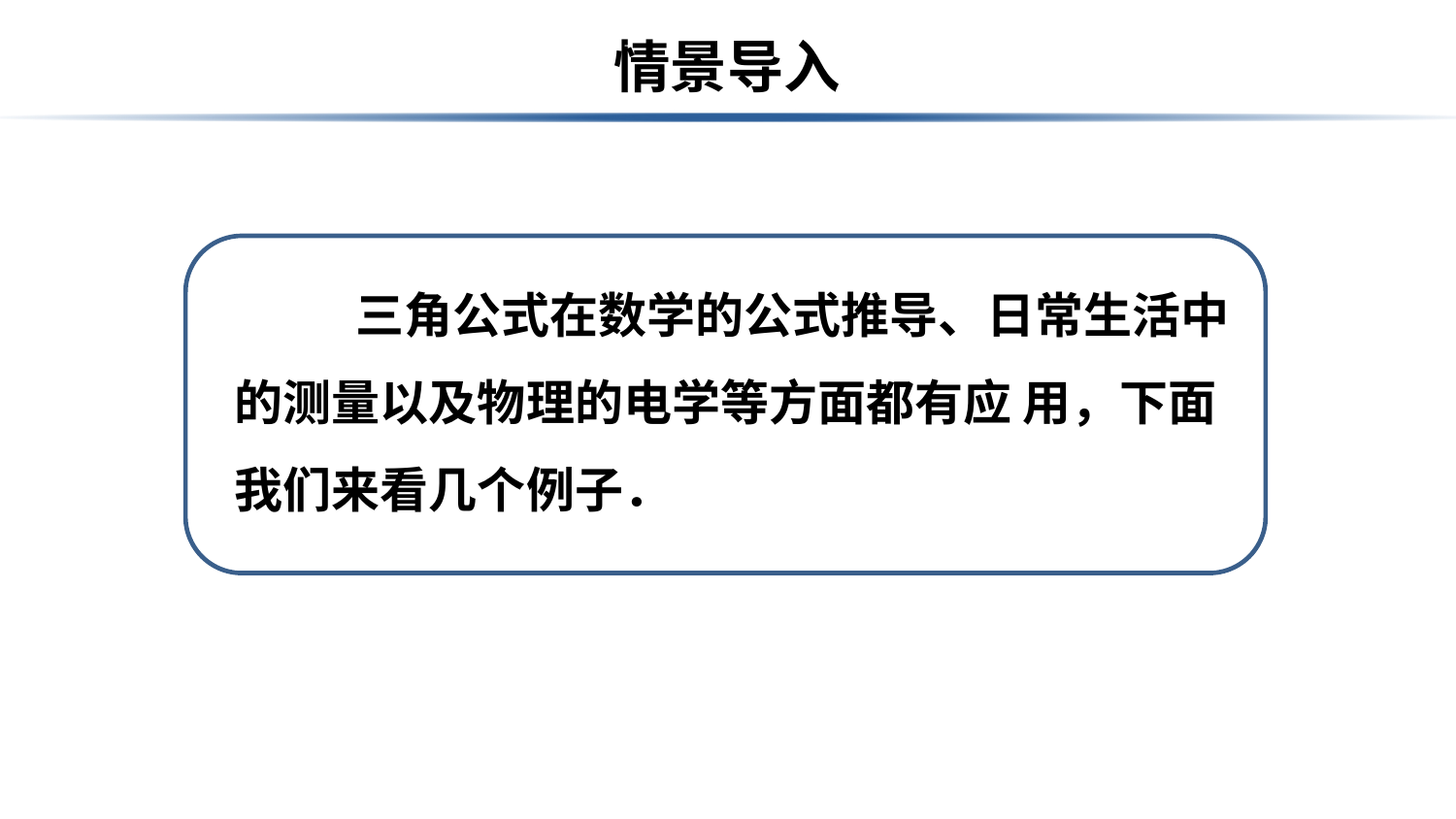

# 情景导入
情境导入
巩固练习
归纳总结

          三角公式在数学的公式推导、日常生活中的测量以及物理的电学等方面都有应 用，下面我们来看几个例子．